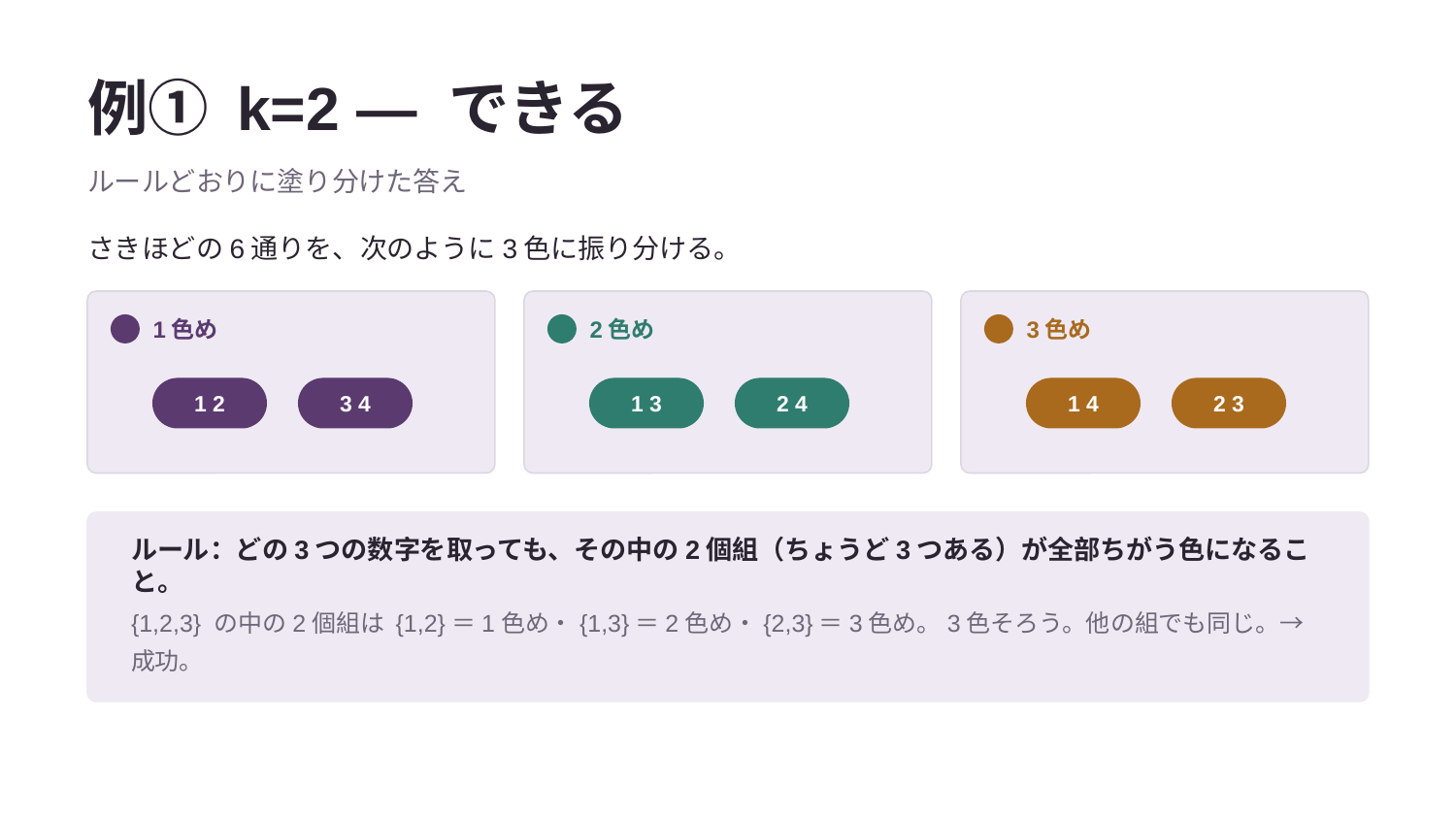

例① k=2 — できる
ルールどおりに塗り分けた答え
さきほどの6通りを、次のように3色に振り分ける。

1色め
2色め
3色め

1 2

3 4

1 3

2 4

1 4

2 3

ルール：どの3つの数字を取っても、その中の2個組（ちょうど3つある）が全部ちがう色になること。
{1,2,3} の中の2個組は {1,2}＝1色め・{1,3}＝2色め・{2,3}＝3色め。3色そろう。他の組でも同じ。→ 成功。